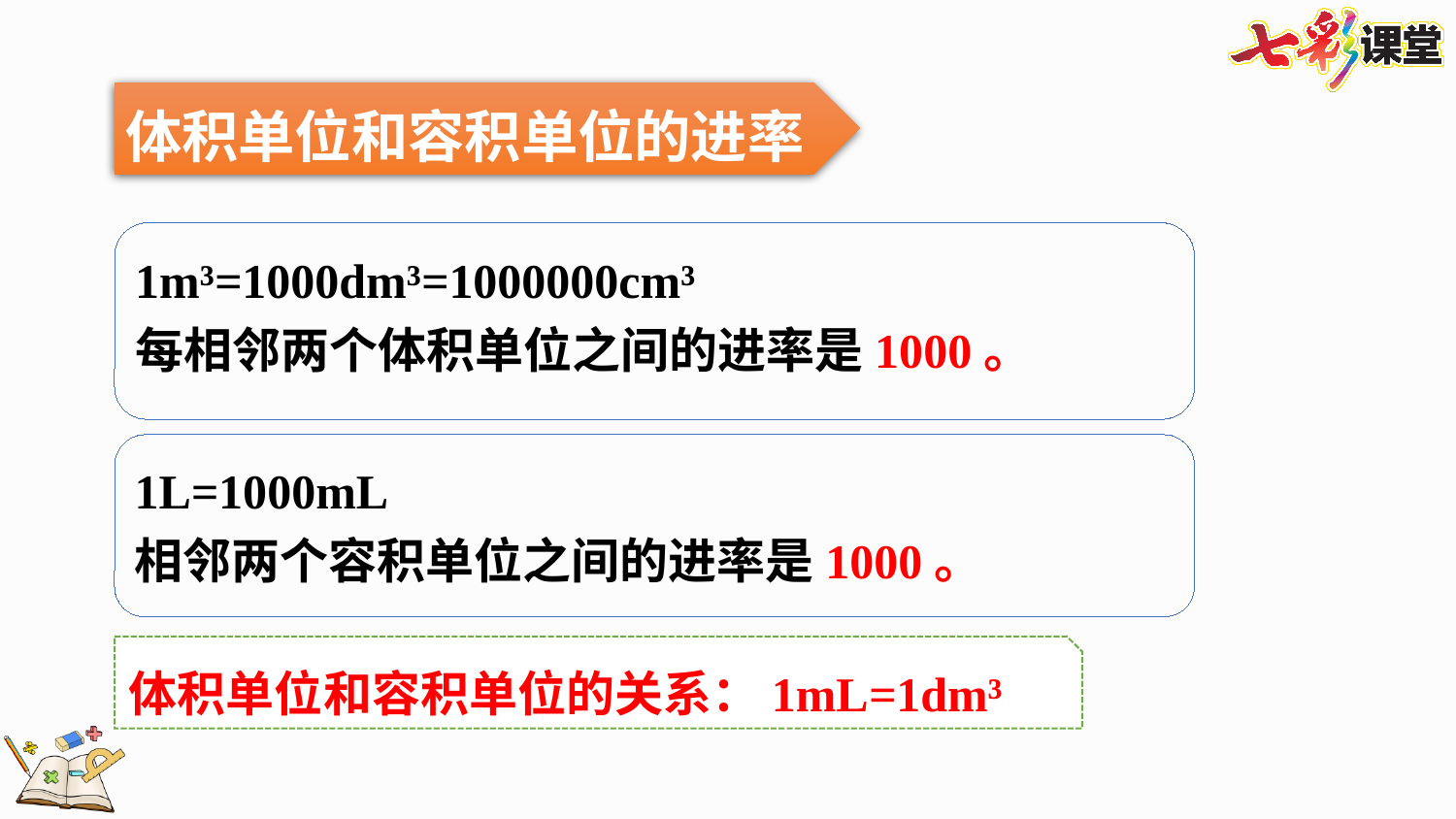

体积单位和容积单位的进率
1m³=1000dm³=1000000cm³
每相邻两个体积单位之间的进率是1000。
1L=1000mL
相邻两个容积单位之间的进率是1000。
体积单位和容积单位的关系：1mL=1dm³